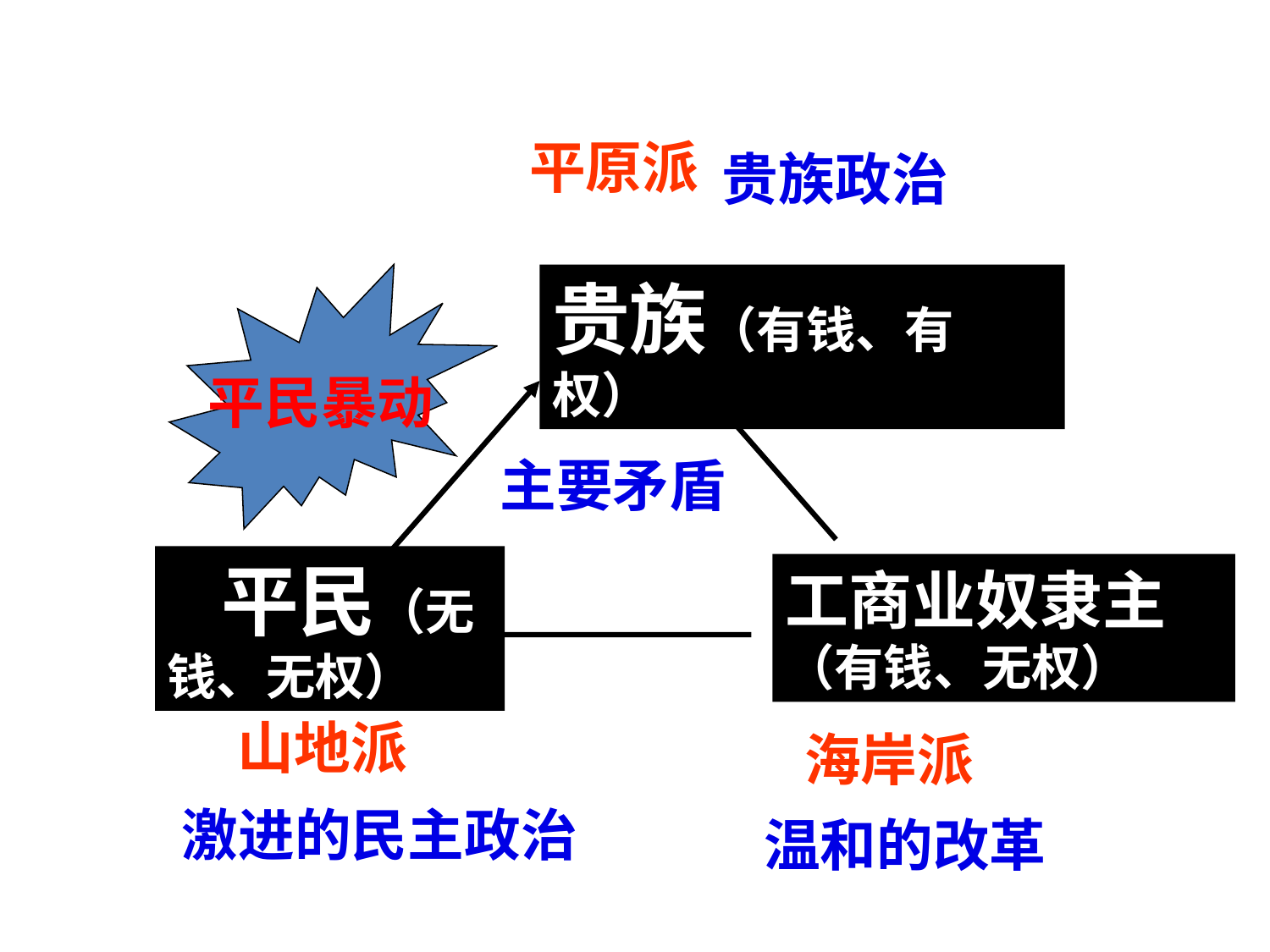

平原派
贵族政治
平民暴动
贵族（有钱、有权）

主要矛盾
  平民（无钱、无权）
工商业奴隶主（有钱、无权）

山地派
海岸派
激进的民主政治
温和的改革